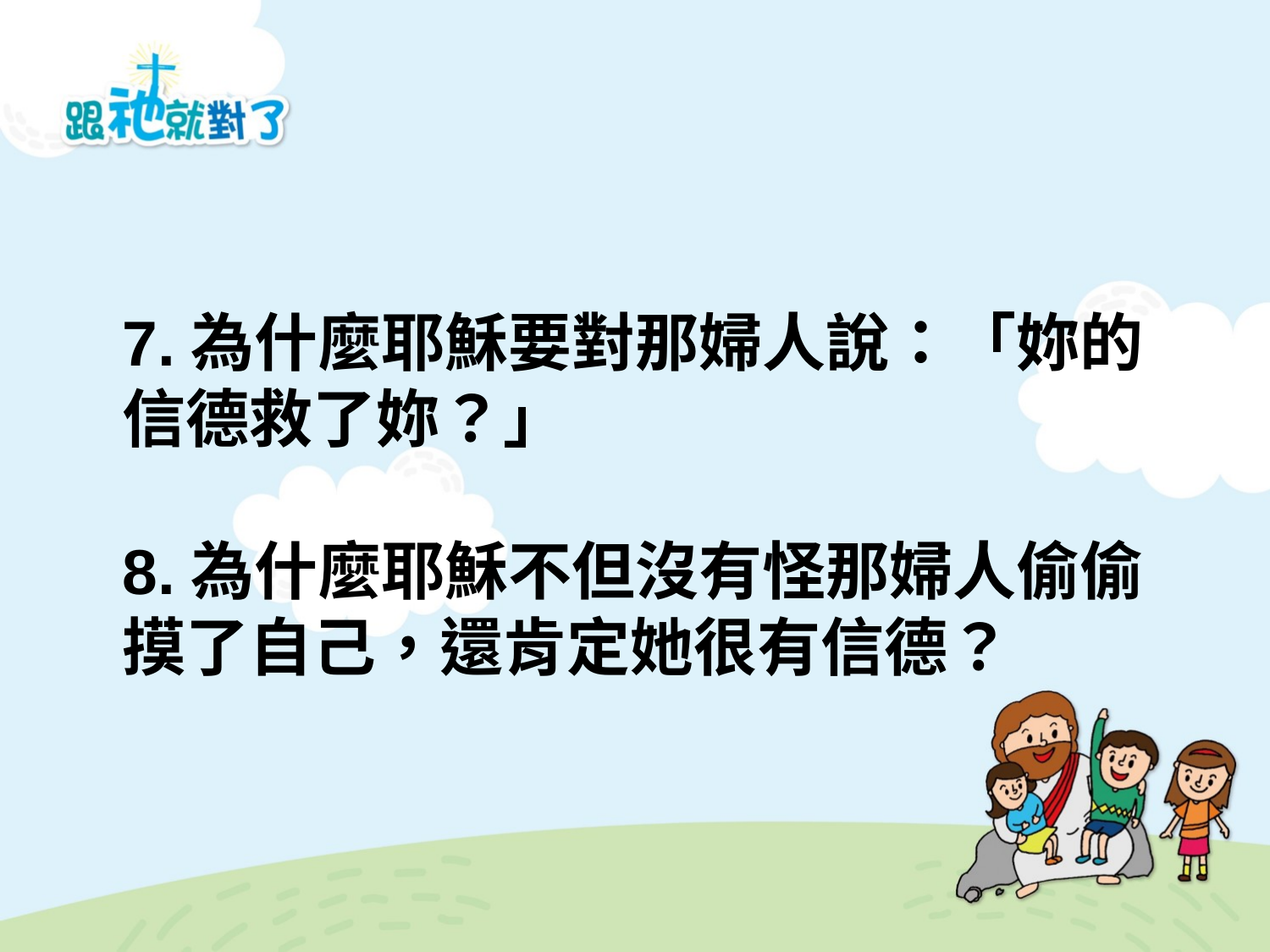

7.為什麼耶穌要對那婦人說：「妳的信德救了妳？」

8.為什麼耶穌不但沒有怪那婦人偷偷摸了自己，還肯定她很有信德？